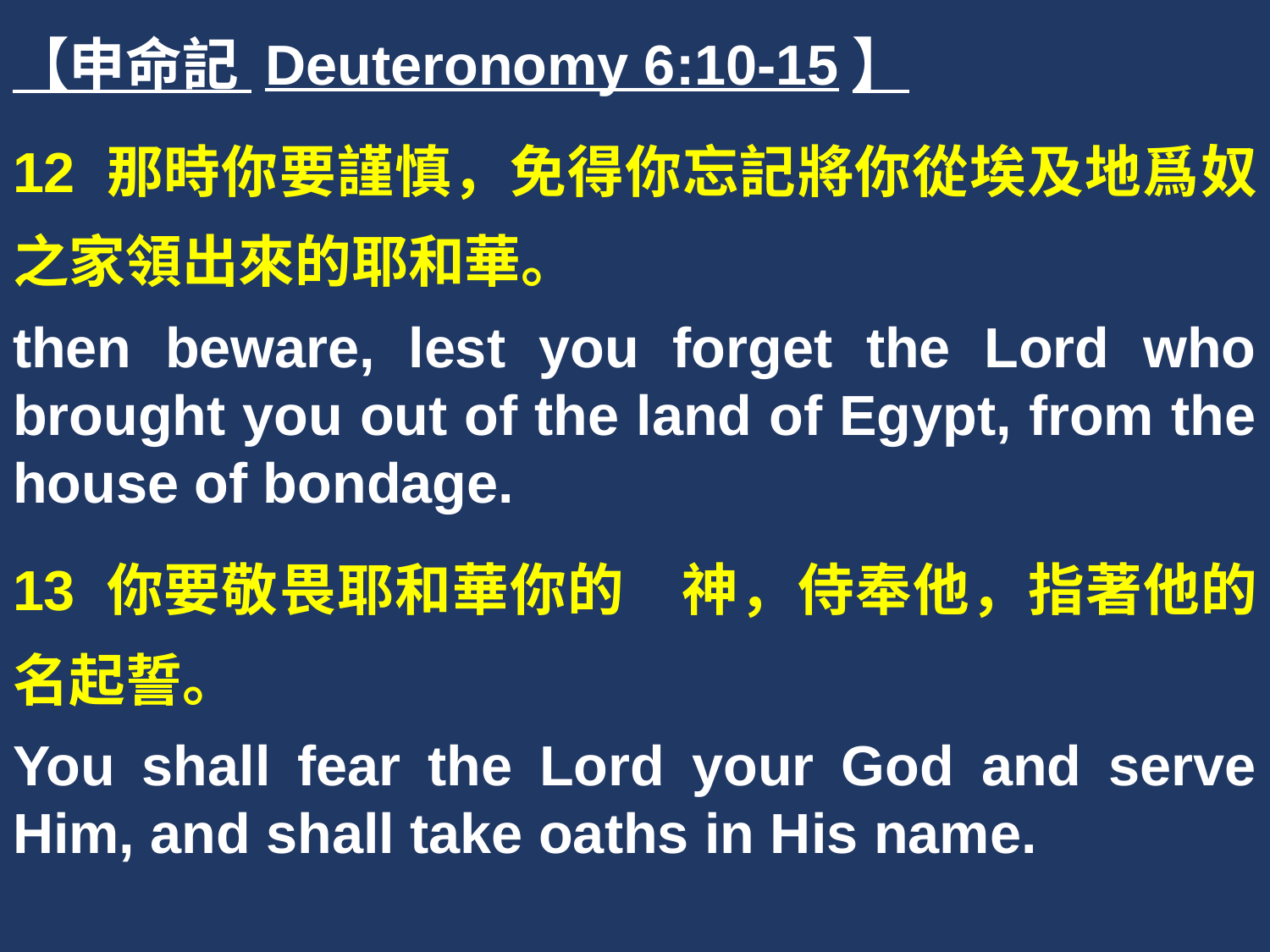

【申命記 Deuteronomy 6:10-15】
12 那時你要謹慎，免得你忘記將你從埃及地爲奴之家領出來的耶和華。
then beware, lest you forget the Lord who brought you out of the land of Egypt, from the house of bondage.
13 你要敬畏耶和華你的　神，侍奉他，指著他的名起誓。
You shall fear the Lord your God and serve Him, and shall take oaths in His name.